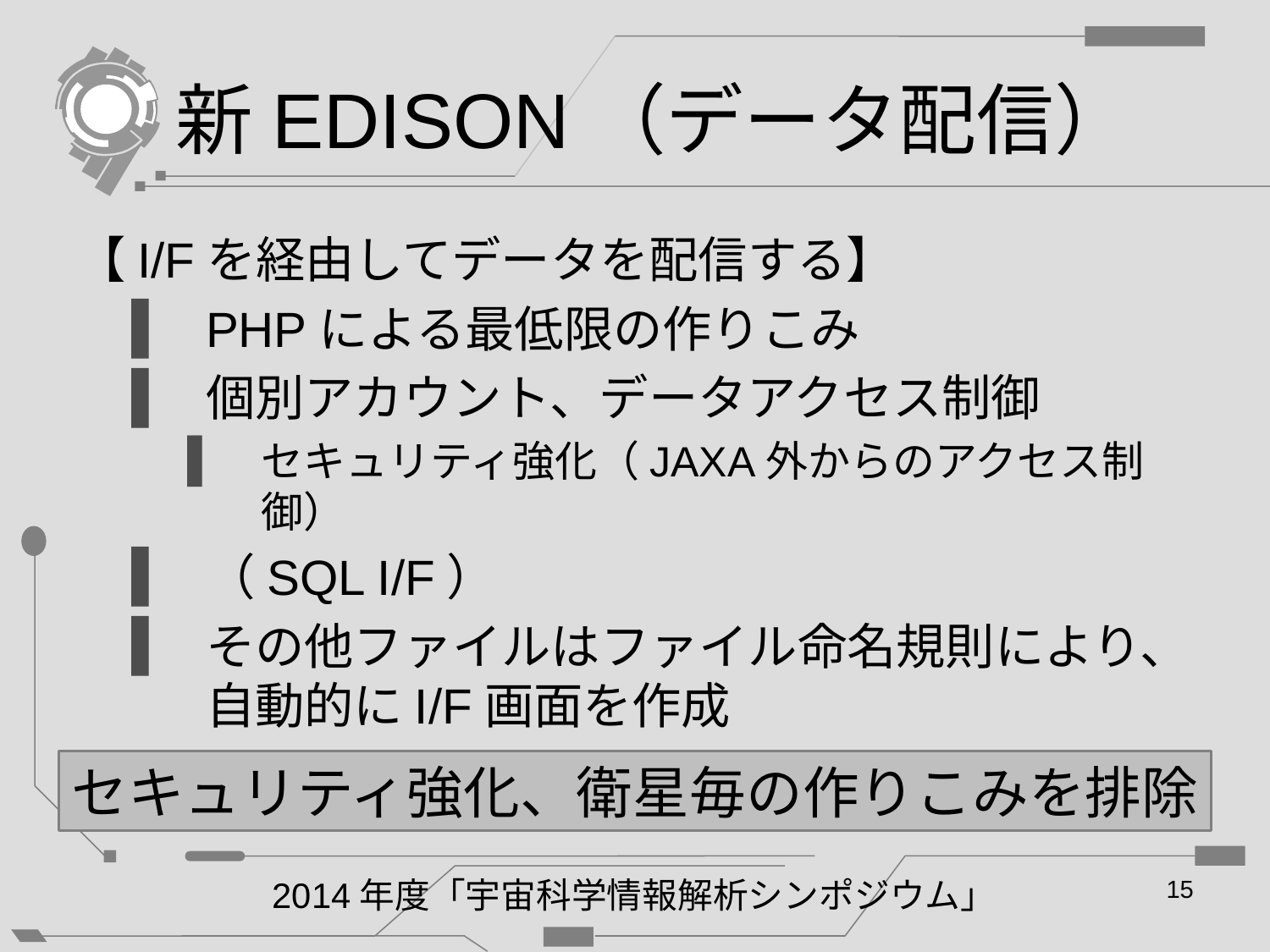

# 新EDISON（データ配信）
【I/Fを経由してデータを配信する】
PHPによる最低限の作りこみ
個別アカウント、データアクセス制御
セキュリティ強化（JAXA外からのアクセス制御）
（SQL I/F）
その他ファイルはファイル命名規則により、自動的にI/F画面を作成
セキュリティ強化、衛星毎の作りこみを排除
2014年度「宇宙科学情報解析シンポジウム」
15